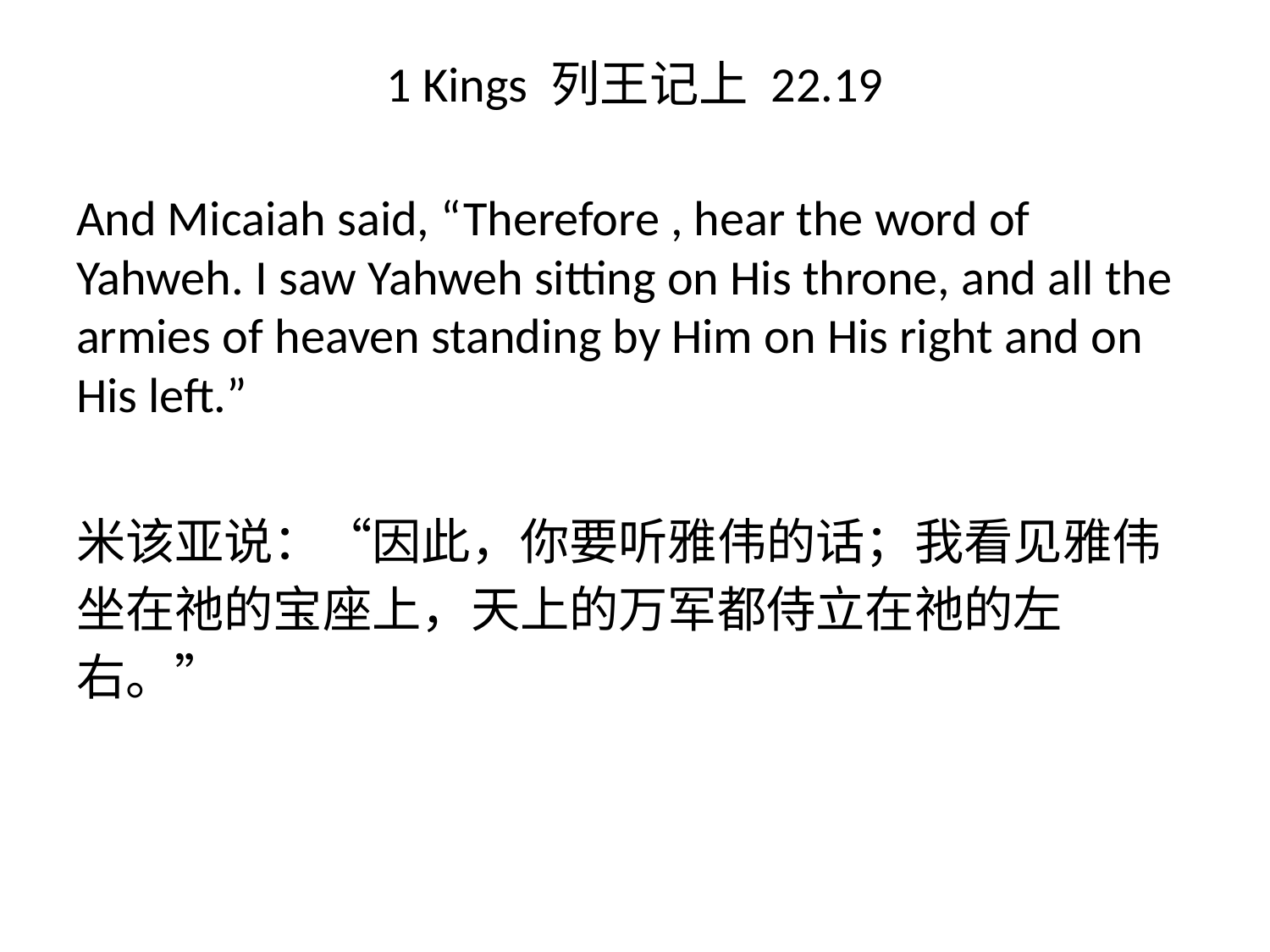

# 1 Kings 列王记上 22.19
And Micaiah said, “Therefore , hear the word of Yahweh. I saw Yahweh sitting on His throne, and all the armies of heaven standing by Him on His right and on His left.”

米该亚说：“因此，你要听雅伟的话；我看见雅伟坐在祂的宝座上，天上的万军都侍立在祂的左右。”